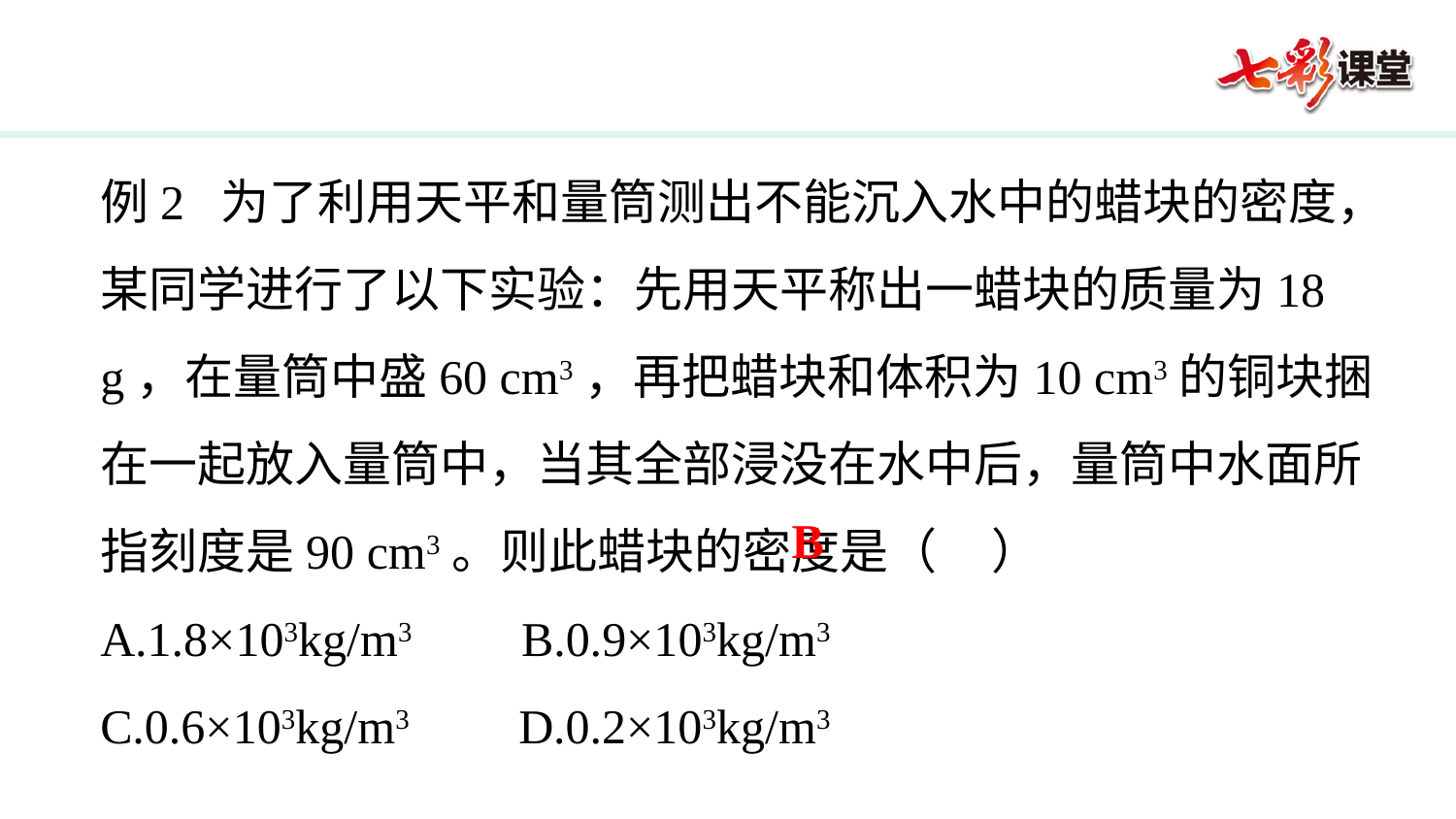

例2  为了利用天平和量筒测出不能沉入水中的蜡块的密度，某同学进行了以下实验：先用天平称出一蜡块的质量为18 g，在量筒中盛60 cm3，再把蜡块和体积为10 cm3的铜块捆在一起放入量筒中，当其全部浸没在水中后，量筒中水面所指刻度是90 cm3。则此蜡块的密度是（     ）
A.1.8×103kg/m3         B.0.9×103kg/m3
C.0.6×103kg/m3         D.0.2×103kg/m3
B